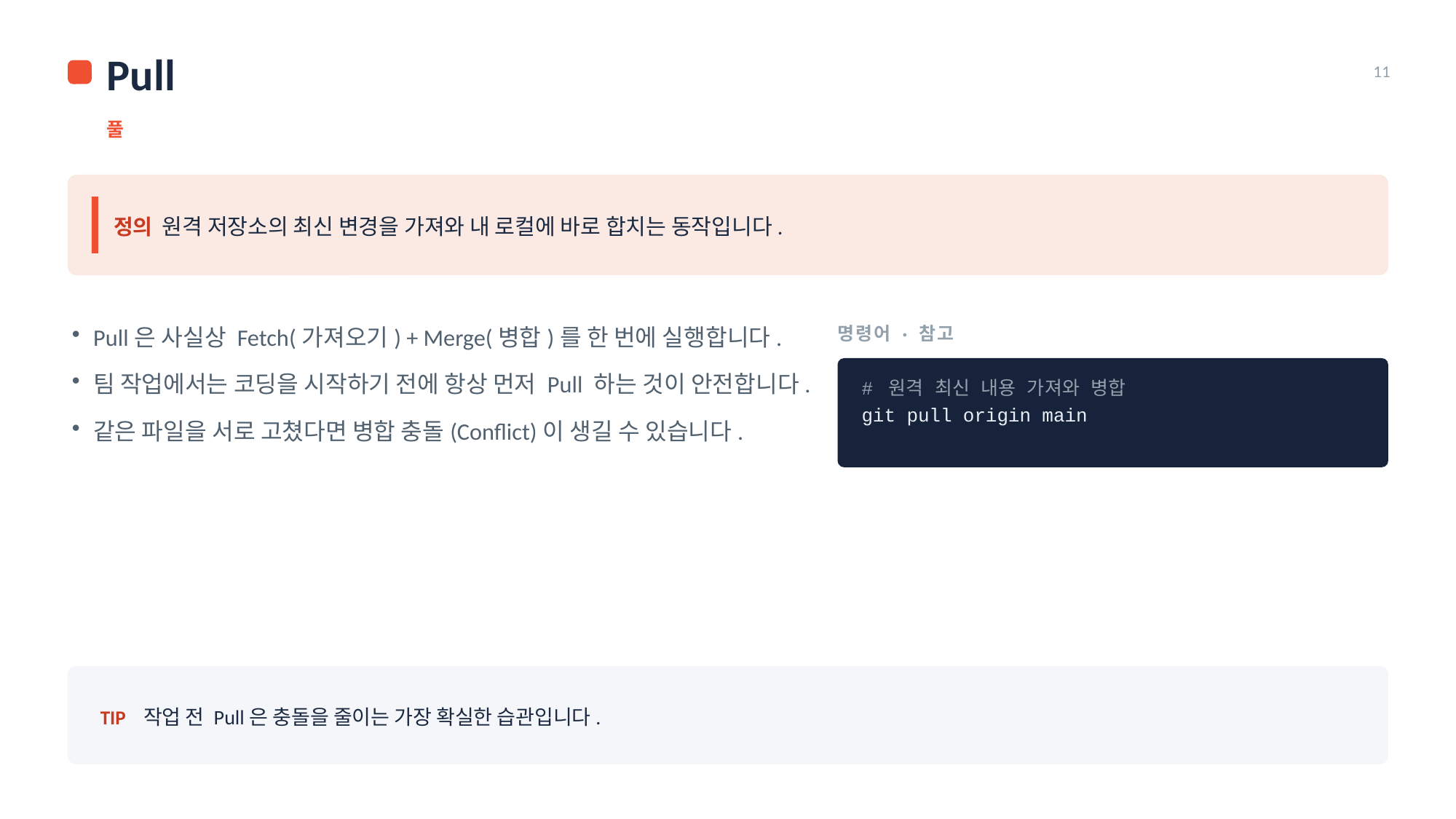

Pull
11

풀

정의  원격 저장소의 최신 변경을 가져와 내 로컬에 바로 합치는 동작입니다.

명령어 · 참고
Pull은 사실상 Fetch(가져오기) + Merge(병합)를 한 번에 실행합니다.
팀 작업에서는 코딩을 시작하기 전에 항상 먼저 Pull 하는 것이 안전합니다.
같은 파일을 서로 고쳤다면 병합 충돌(Conflict)이 생길 수 있습니다.

# 원격 최신 내용 가져와 병합
git pull origin main

TIP   작업 전 Pull은 충돌을 줄이는 가장 확실한 습관입니다.